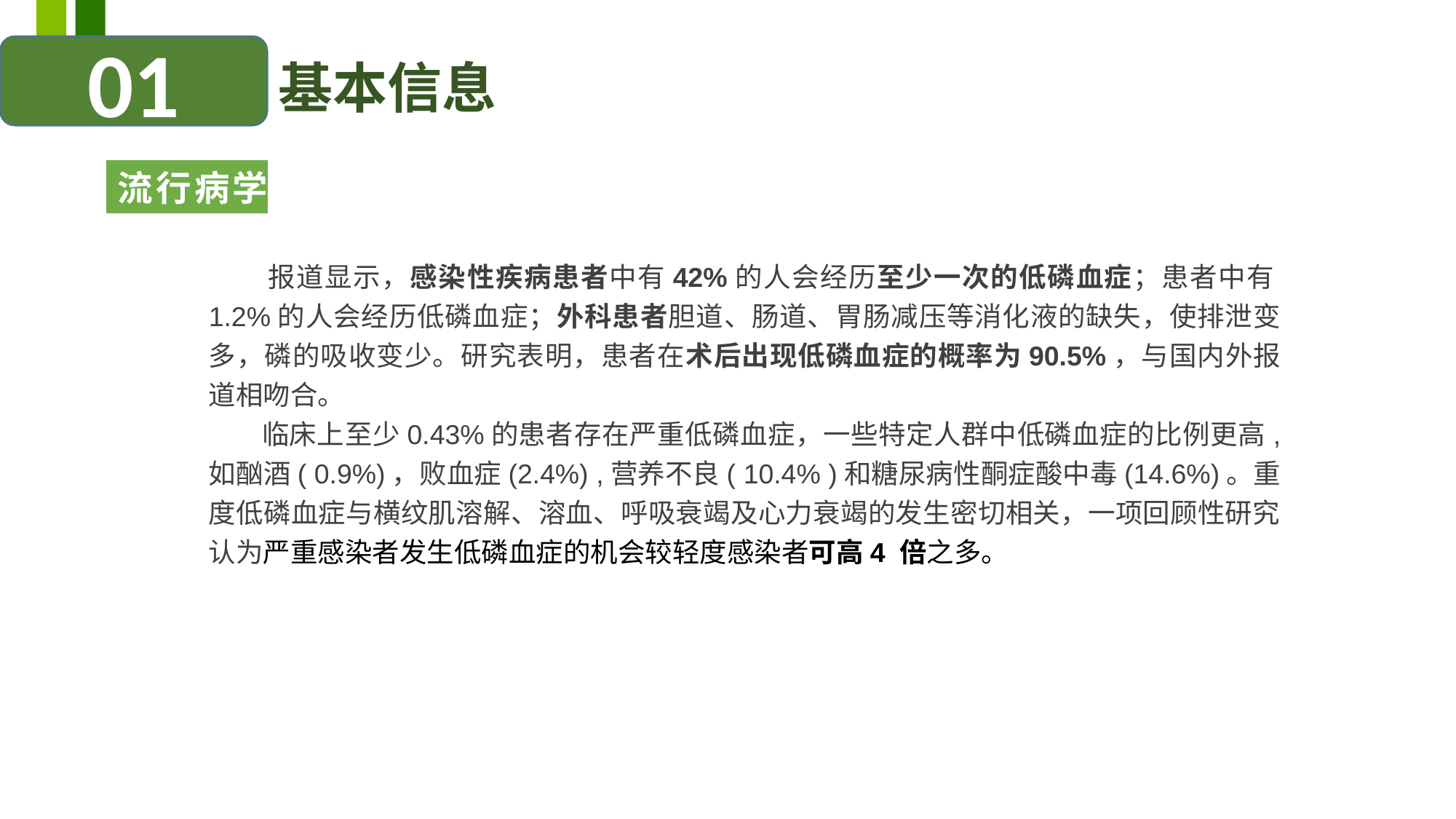

01
基本信息
流行病学
       报道显示，感染性疾病患者中有42%的人会经历至少一次的低磷血症；患者中有1.2%的人会经历低磷血症；外科患者胆道、肠道、胃肠减压等消化液的缺失，使排泄变多，磷的吸收变少。研究表明，患者在术后出现低磷血症的概率为90.5%，与国内外报道相吻合。
       临床上至少0.43%的患者存在严重低磷血症，一些特定人群中低磷血症的比例更高, 如酗酒( 0.9%)，败血症(2.4%) ,营养不良( 10.4% )和糖尿病性酮症酸中毒(14.6%)。重度低磷血症与横纹肌溶解、溶血、呼吸衰竭及心力衰竭的发生密切相关，一项回顾性研究认为严重感染者发生低磷血症的机会较轻度感染者可高4 倍之多。